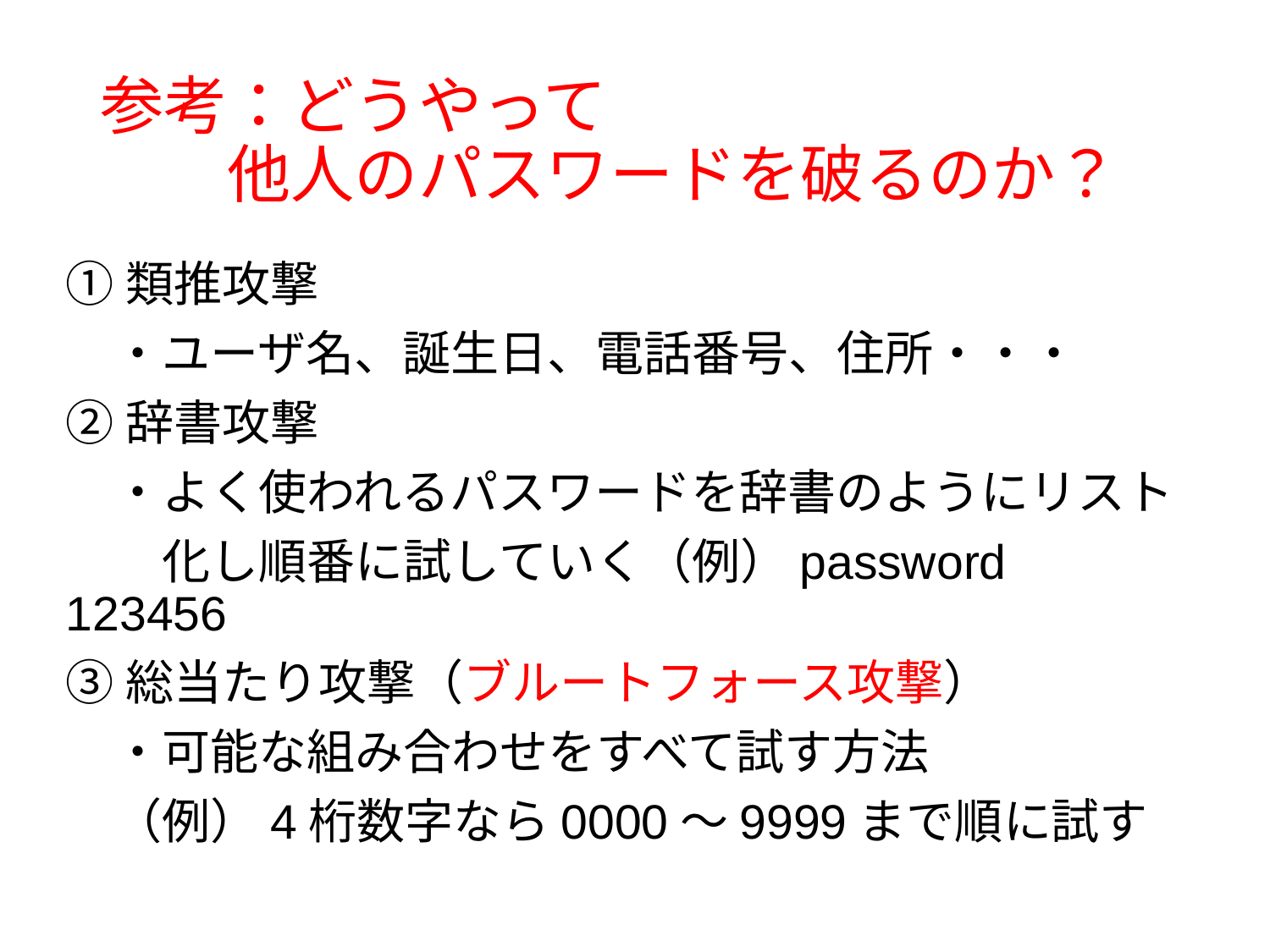

# 参考：どうやって 　　他人のパスワードを破るのか？
①類推攻撃
　・ユーザ名、誕生日、電話番号、住所・・・
②辞書攻撃
　・よく使われるパスワードを辞書のようにリスト
　　化し順番に試していく（例）password　123456
③総当たり攻撃（ブルートフォース攻撃）
　・可能な組み合わせをすべて試す方法
　（例）4桁数字なら0000～9999まで順に試す